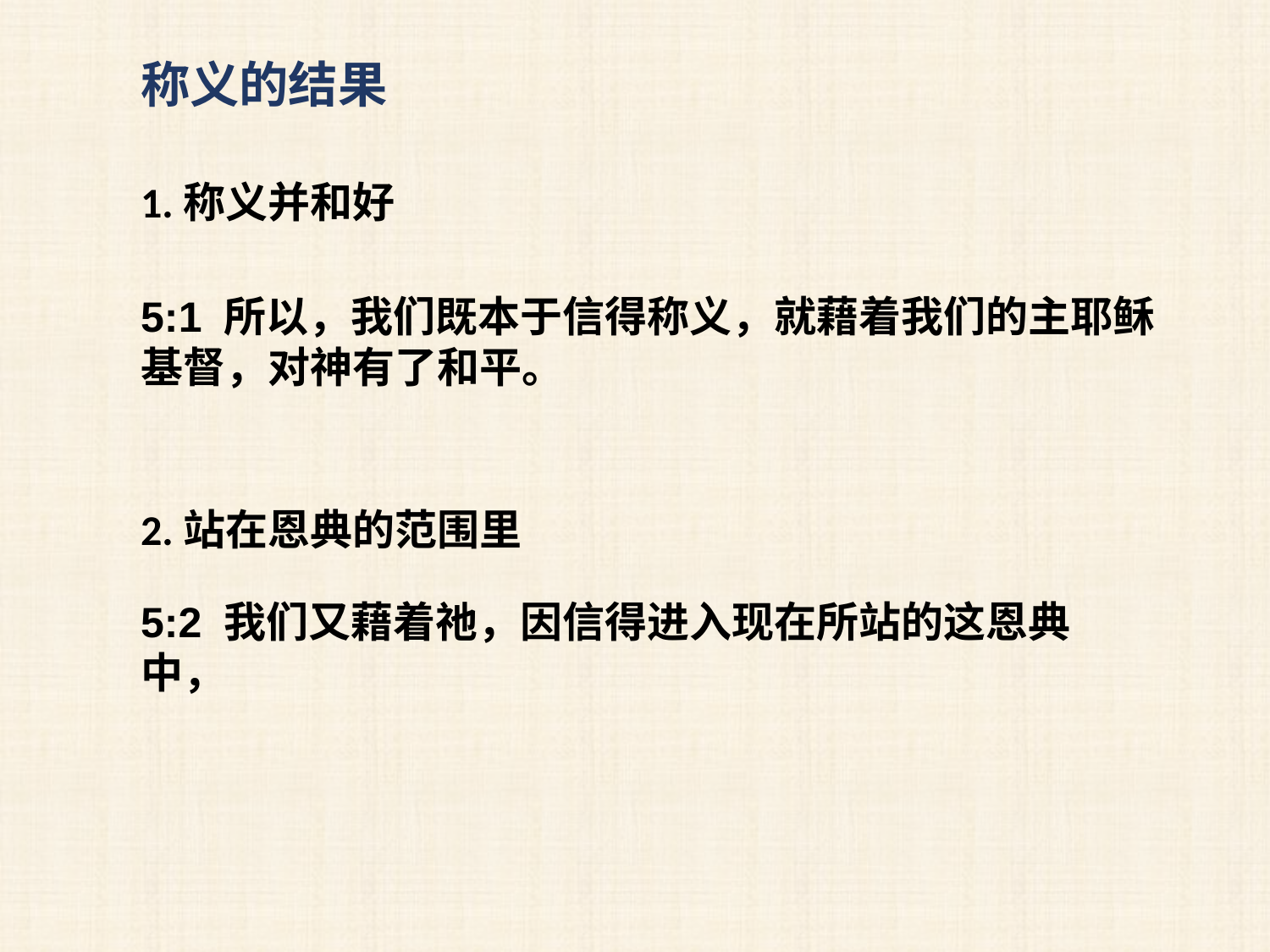

称义的结果
1.称义并和好
5:1 所以，我们既本于信得称义，就藉着我们的主耶稣基督，对神有了和平。
2.站在恩典的范围里
5:2 我们又藉着祂，因信得进入现在所站的这恩典中，